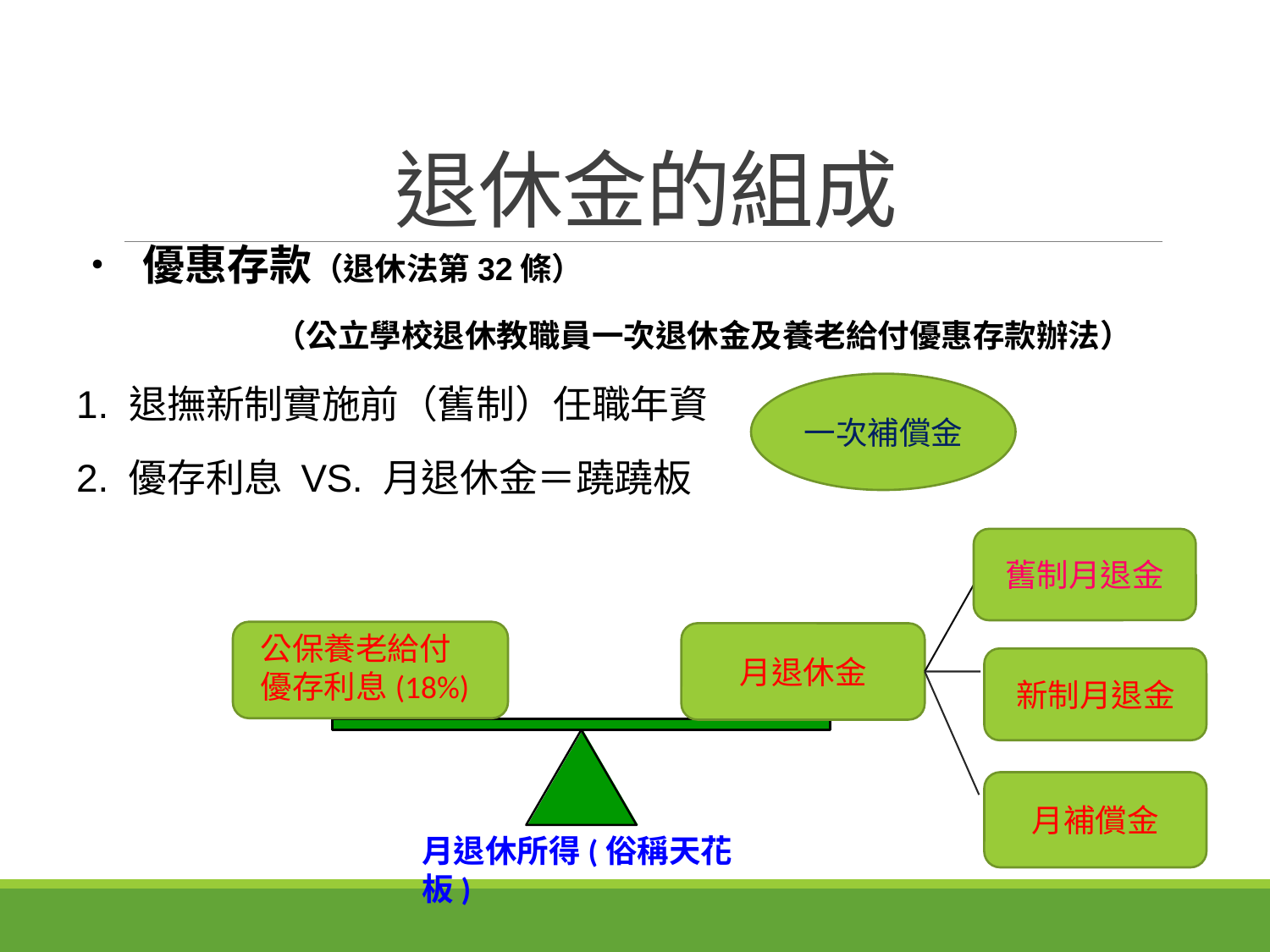

# 退休金的組成
• 優惠存款（退休法第32條）
（公立學校退休教職員一次退休金及養老給付優惠存款辦法）
1. 退撫新制實施前（舊制）任職年資
2. 優存利息 VS. 月退休金＝蹺蹺板
一次補償金
舊制月退金

公保養老給付優存利息(18%)
月退休金
新制月退金

月補償金
月退休所得(俗稱天花板)